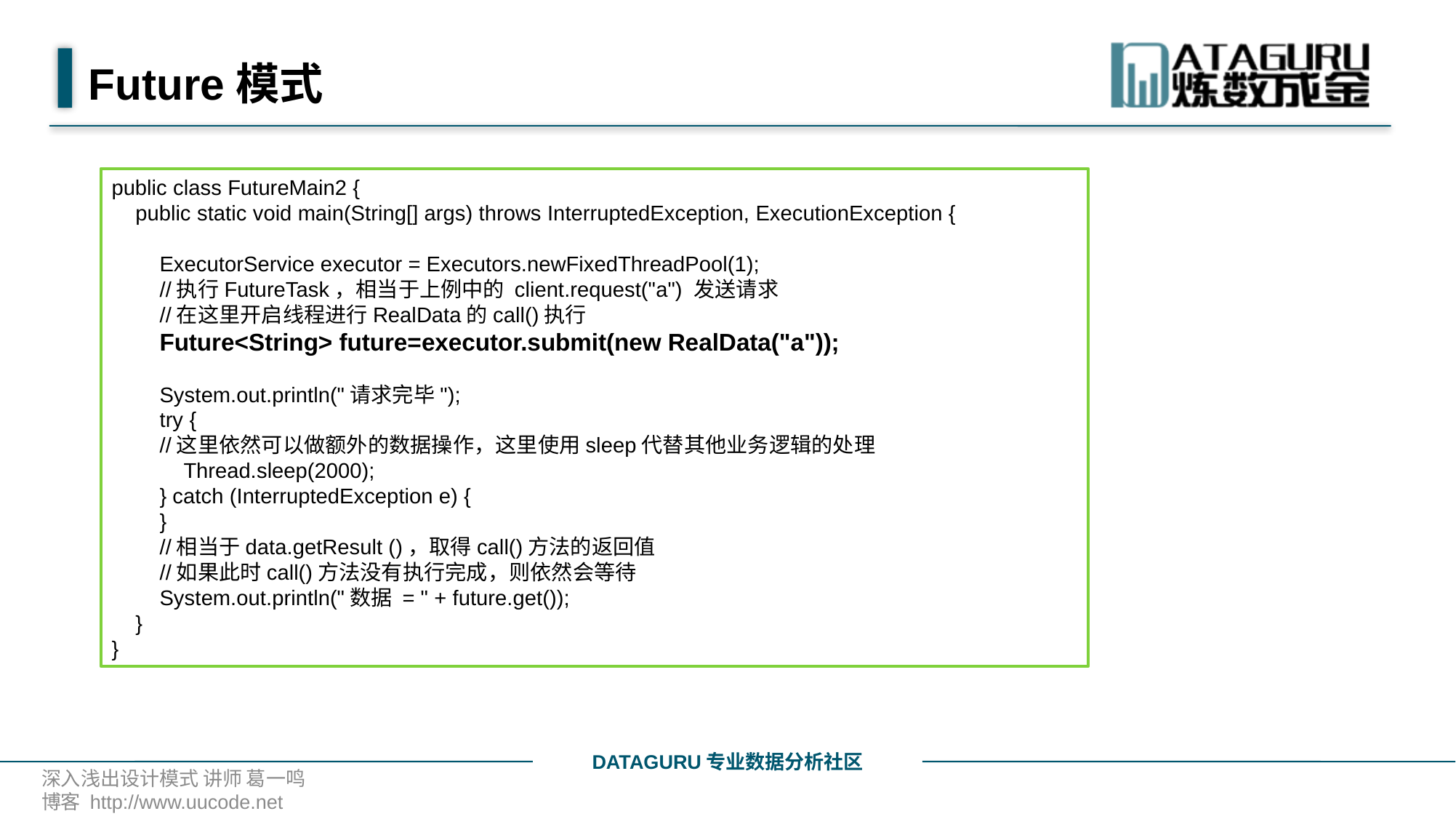

# Future模式
public class FutureMain2 {
    public static void main(String[] args) throws InterruptedException, ExecutionException {

        ExecutorService executor = Executors.newFixedThreadPool(1);
        //执行FutureTask，相当于上例中的 client.request("a") 发送请求
        //在这里开启线程进行RealData的call()执行
        Future<String> future=executor.submit(new RealData("a"));

        System.out.println("请求完毕");
        try {
        //这里依然可以做额外的数据操作，这里使用sleep代替其他业务逻辑的处理
            Thread.sleep(2000);
        } catch (InterruptedException e) {
        }
        //相当于data.getResult ()，取得call()方法的返回值
        //如果此时call()方法没有执行完成，则依然会等待
        System.out.println("数据 = " + future.get());
    }
}